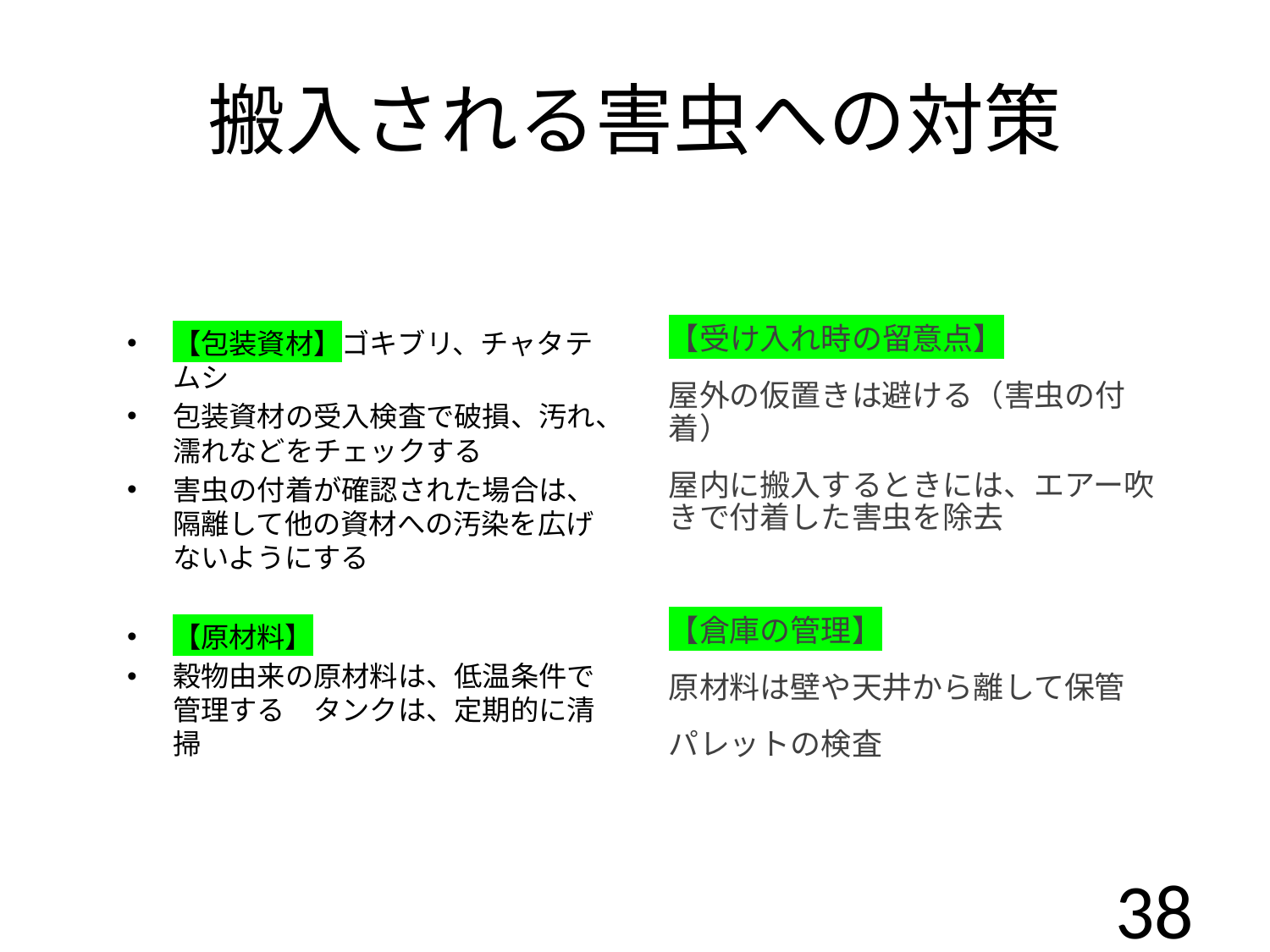

# 搬入される害虫への対策
【包装資材】ゴキブリ、チャタテムシ
包装資材の受入検査で破損、汚れ、濡れなどをチェックする
害虫の付着が確認された場合は、隔離して他の資材への汚染を広げないようにする

【原材料】
穀物由来の原材料は、低温条件で管理する　タンクは、定期的に清掃

【受け入れ時の留意点】
屋外の仮置きは避ける（害虫の付着）
屋内に搬入するときには、エアー吹きで付着した害虫を除去

【倉庫の管理】
原材料は壁や天井から離して保管
パレットの検査

38